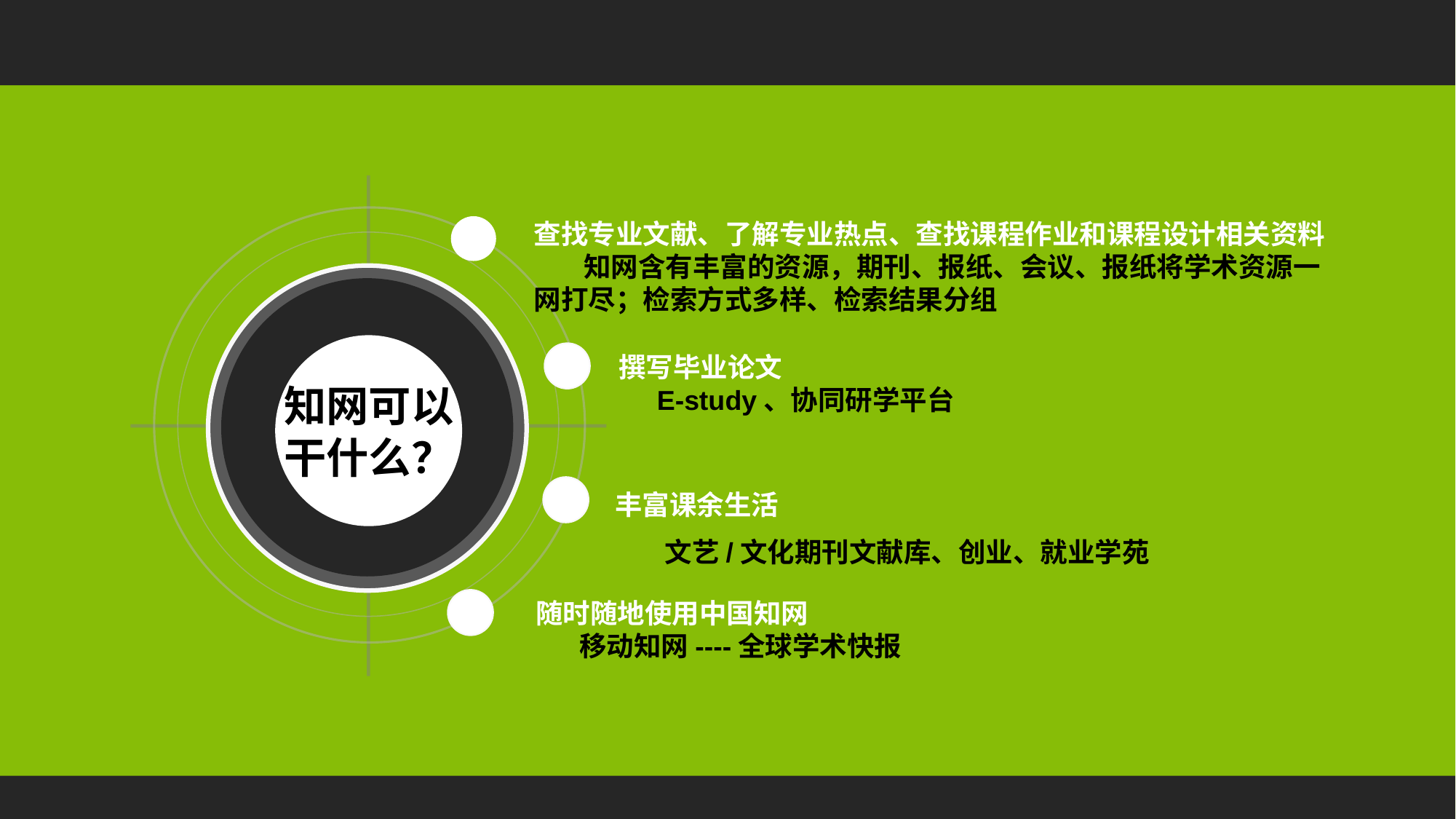

查找专业文献、了解专业热点、查找课程作业和课程设计相关资料
       知网含有丰富的资源，期刊、报纸、会议、报纸将学术资源一网打尽；检索方式多样、检索结果分组

知网可以
干什么？

撰写毕业论文
     E-study、协同研学平台

丰富课余生活
       文艺/文化期刊文献库、创业、就业学苑

随时随地使用中国知网
      移动知网----全球学术快报